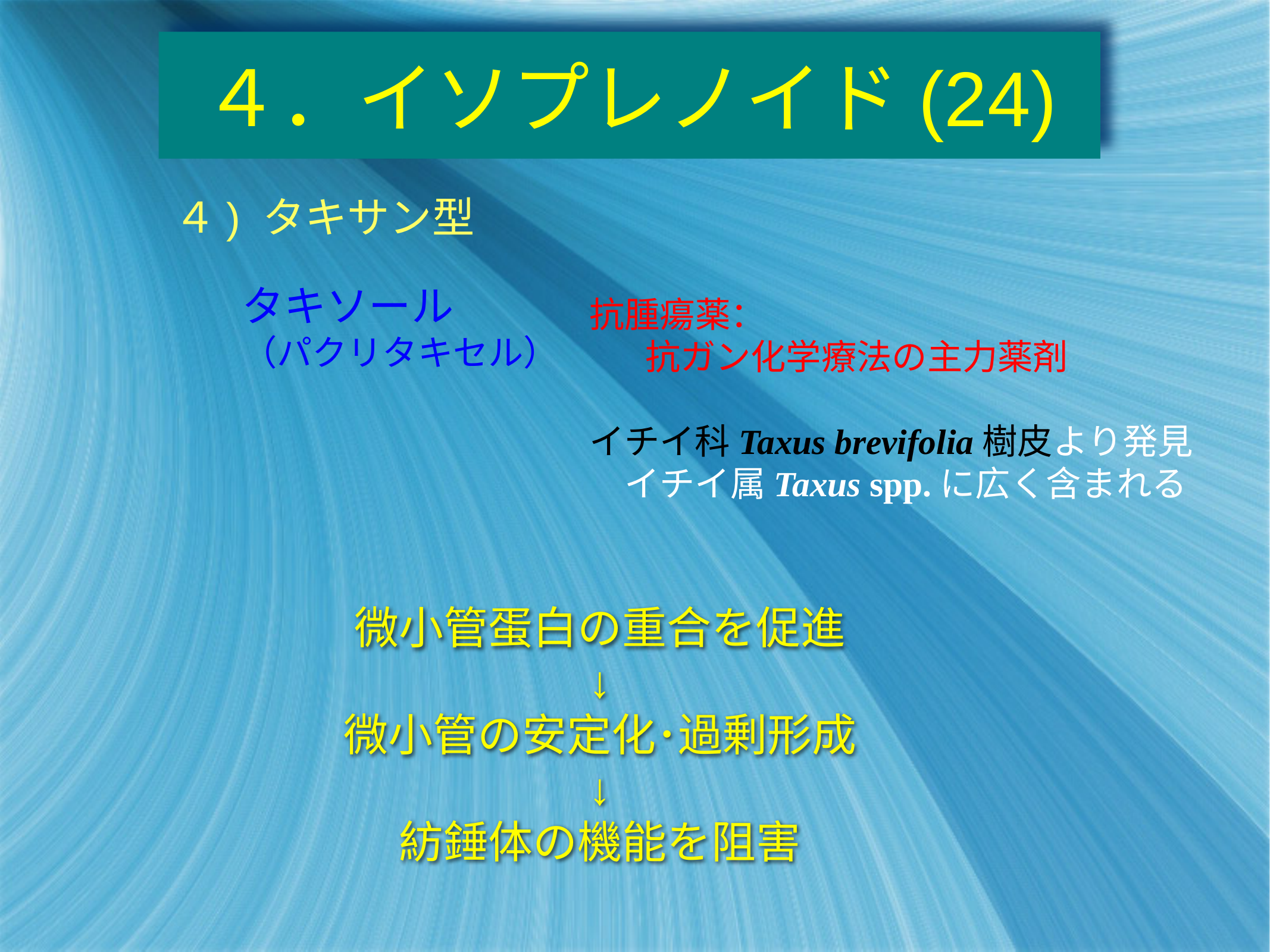

# ４．イソプレノイド(24)
４) タキサン型
タキソール
（パクリタキセル）
抗腫瘍薬：
      抗ガン化学療法の主力薬剤

イチイ科Taxus brevifolia樹皮より発見
　イチイ属Taxus spp.に広く含まれる
微小管蛋白の重合を促進
↓
微小管の安定化･過剰形成
↓
紡錘体の機能を阻害